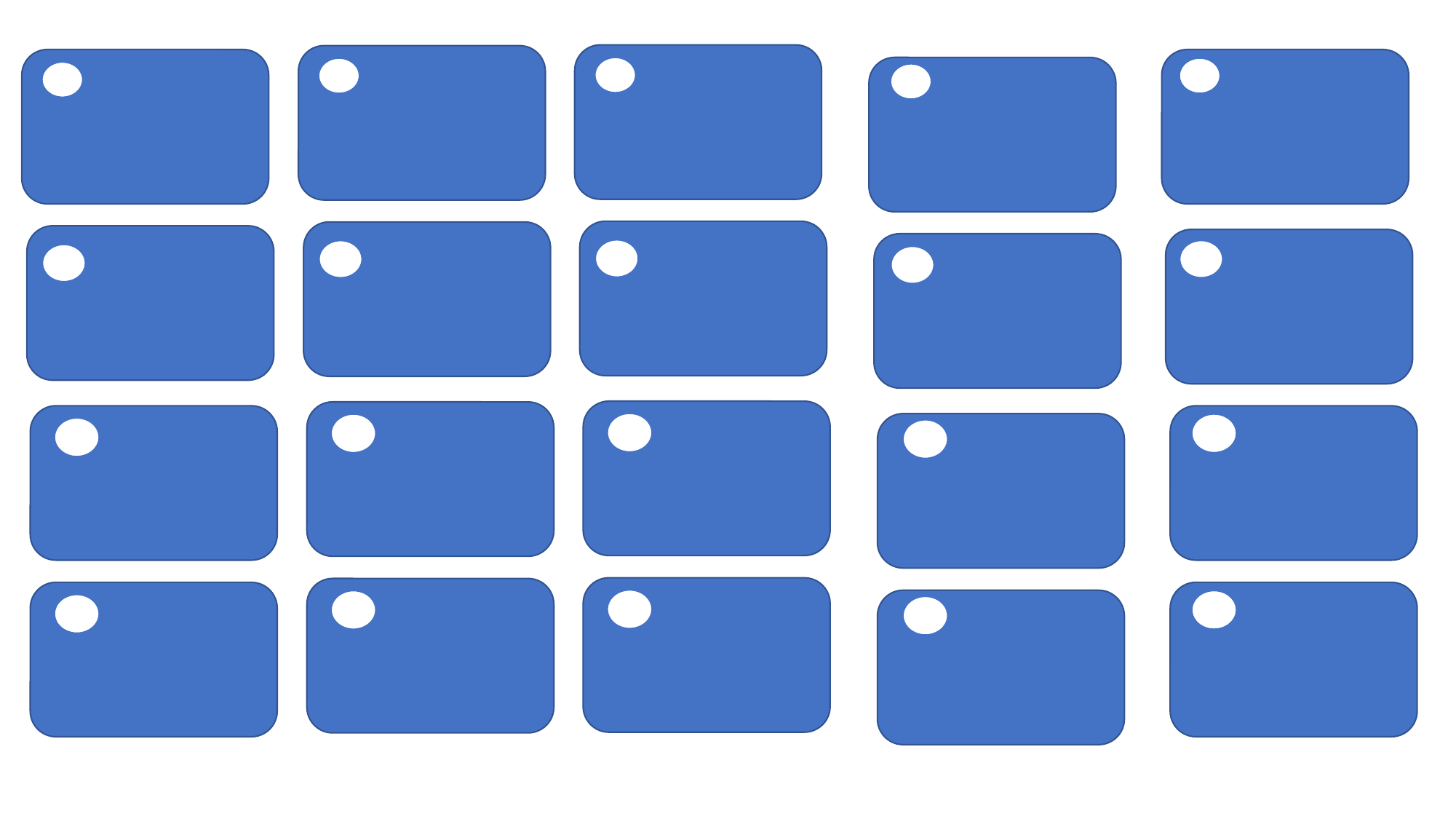

家教
压力
难吃
家庭
贷款

收入
受到
下来
农村
取得

嫌
教育
良好
交
生

读书
存
政府
奖学金

供